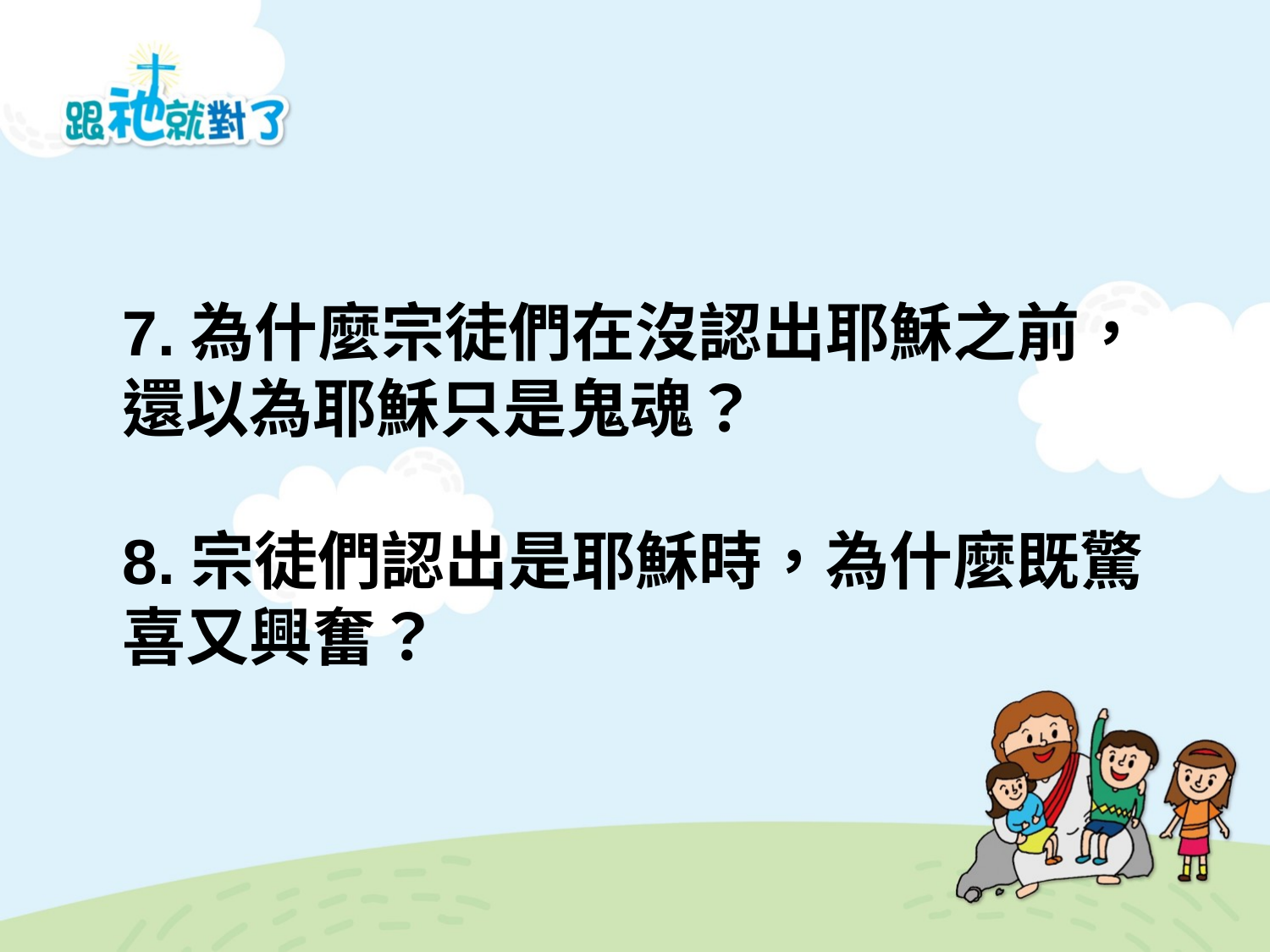

7.為什麼宗徒們在沒認出耶穌之前，還以為耶穌只是鬼魂？

8.宗徒們認出是耶穌時，為什麼既驚喜又興奮？